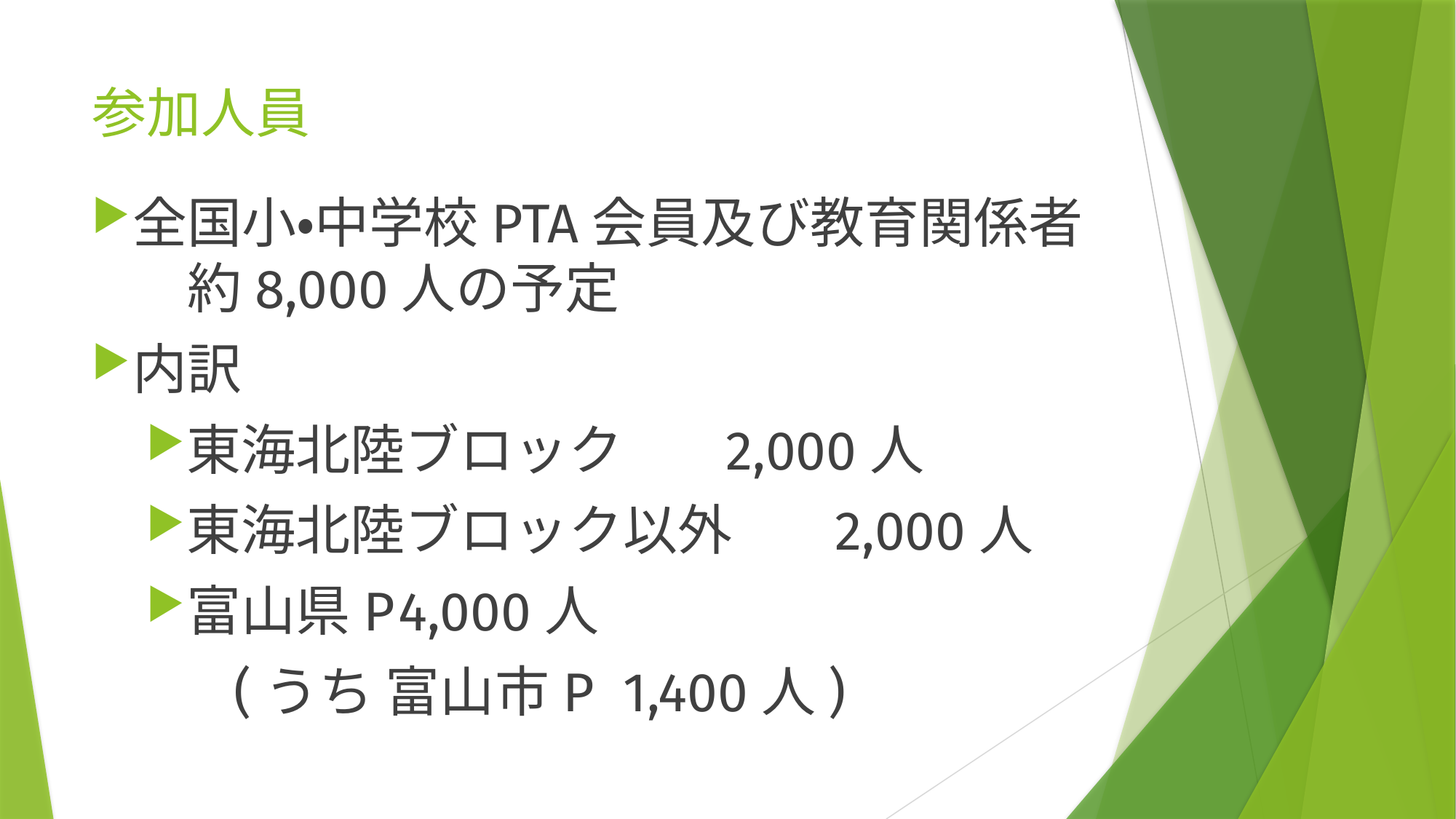

# 参加人員
全国小・中学校PTA会員及び教育関係者　約8,000人の予定
内訳
東海北陸ブロック	2,000人
東海北陸ブロック以外	2,000人
富山県P	4,000人
      (うち 富山市P  1,400人)